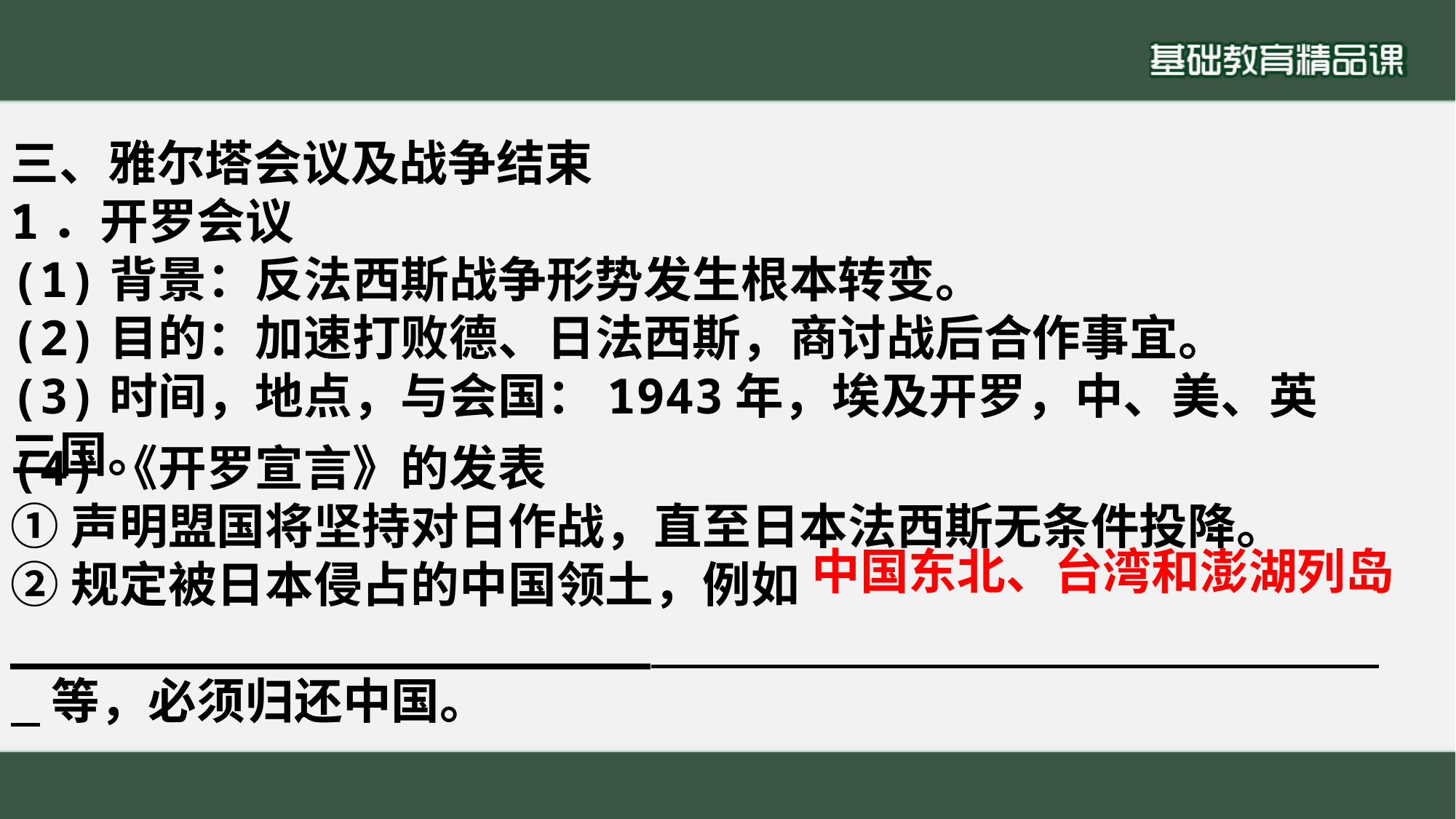

三、雅尔塔会议及战争结束1．开罗会议(1)背景：反法西斯战争形势发生根本转变。(2)目的：加速打败德、日法西斯，商讨战后合作事宜。(3)时间，地点，与会国：1943年，埃及开罗，中、美、英三国。
(4)《开罗宣言》的发表①声明盟国将坚持对日作战，直至日本法西斯无条件投降。②规定被日本侵占的中国领土，例如______________________                           等，必须归还中国。
中国东北、台湾和澎湖列岛